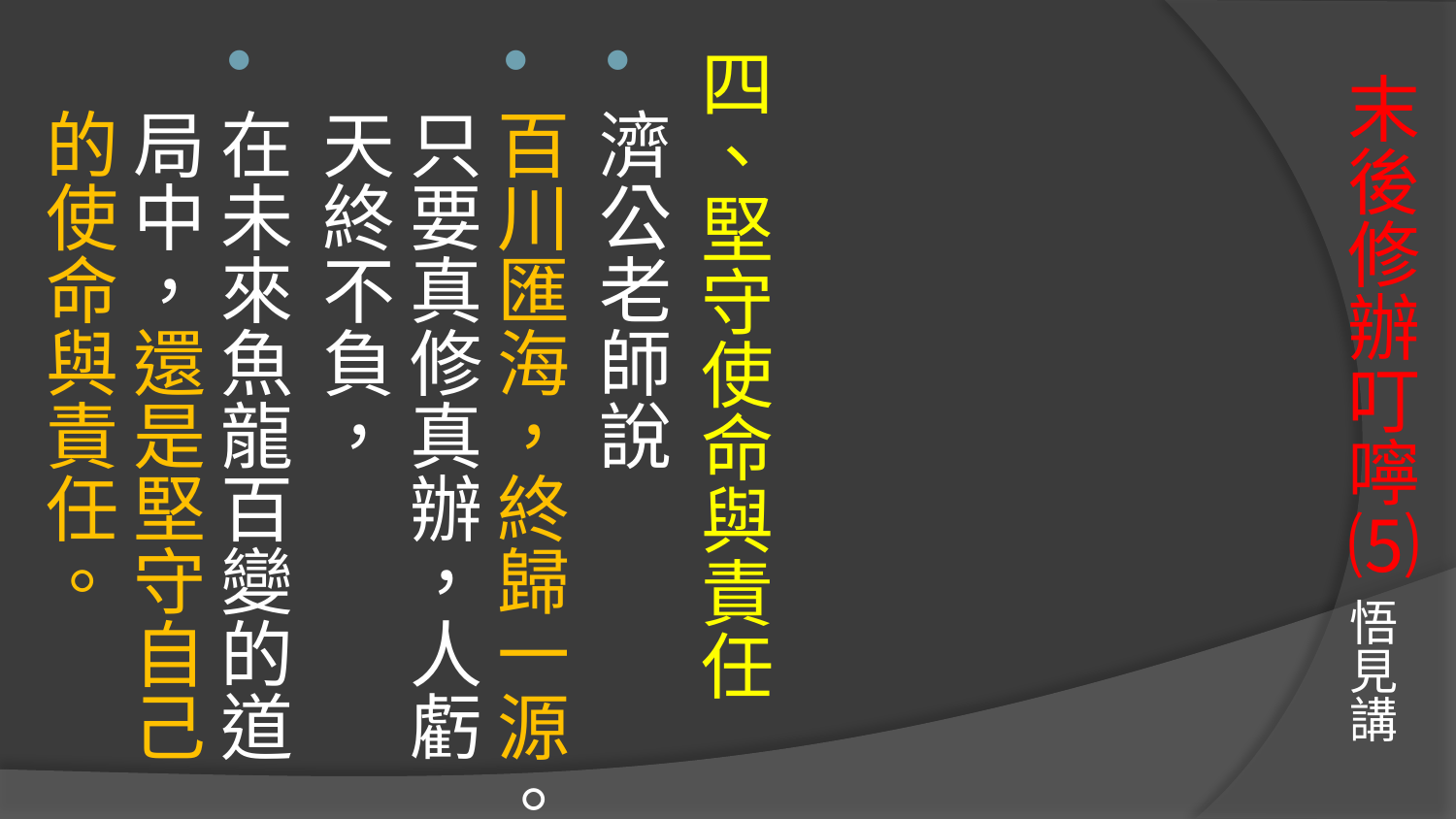

# 末後修辦叮嚀⑸ 悟見講
四、堅守使命與責任
濟公老師說
百川匯海，終歸一源。只要真修真辦，人虧天終不負，
在未來魚龍百變的道局中，還是堅守自己的使命與責任。